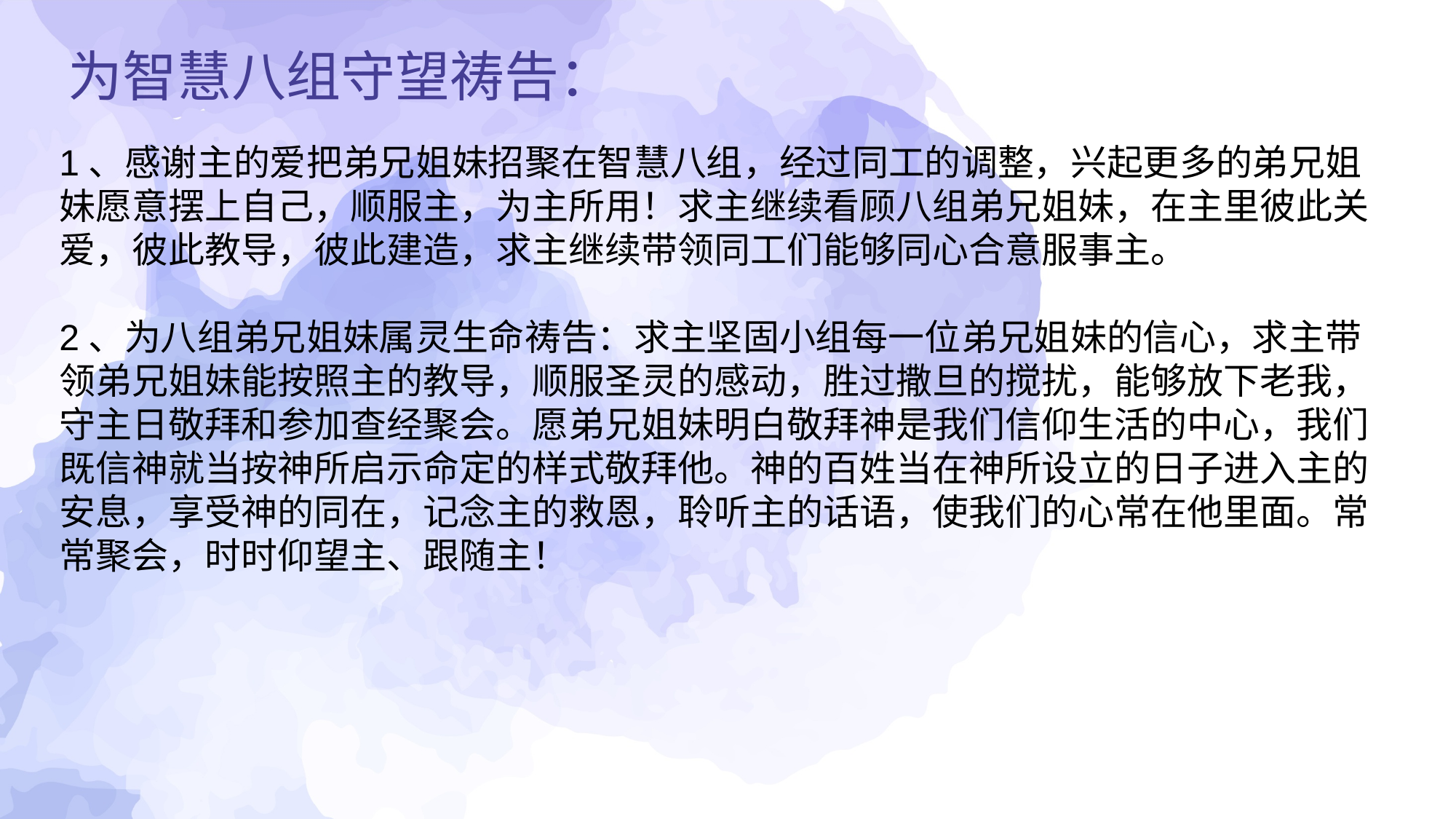

为智慧八组守望祷告：
1、感谢主的爱把弟兄姐妹招聚在智慧八组，经过同工的调整，兴起更多的弟兄姐妹愿意摆上自己，顺服主，为主所用！求主继续看顾八组弟兄姐妹，在主里彼此关爱，彼此教导，彼此建造，求主继续带领同工们能够同心合意服事主。

2、为八组弟兄姐妹属灵生命祷告：求主坚固小组每一位弟兄姐妹的信心，求主带领弟兄姐妹能按照主的教导，顺服圣灵的感动，胜过撒旦的搅扰，能够放下老我，守主日敬拜和参加查经聚会。愿弟兄姐妹明白敬拜神是我们信仰生活的中心，我们既信神就当按神所启示命定的样式敬拜他。神的百姓当在神所设立的日子进入主的安息，享受神的同在，记念主的救恩，聆听主的话语，使我们的心常在他里面。常常聚会，时时仰望主、跟随主！